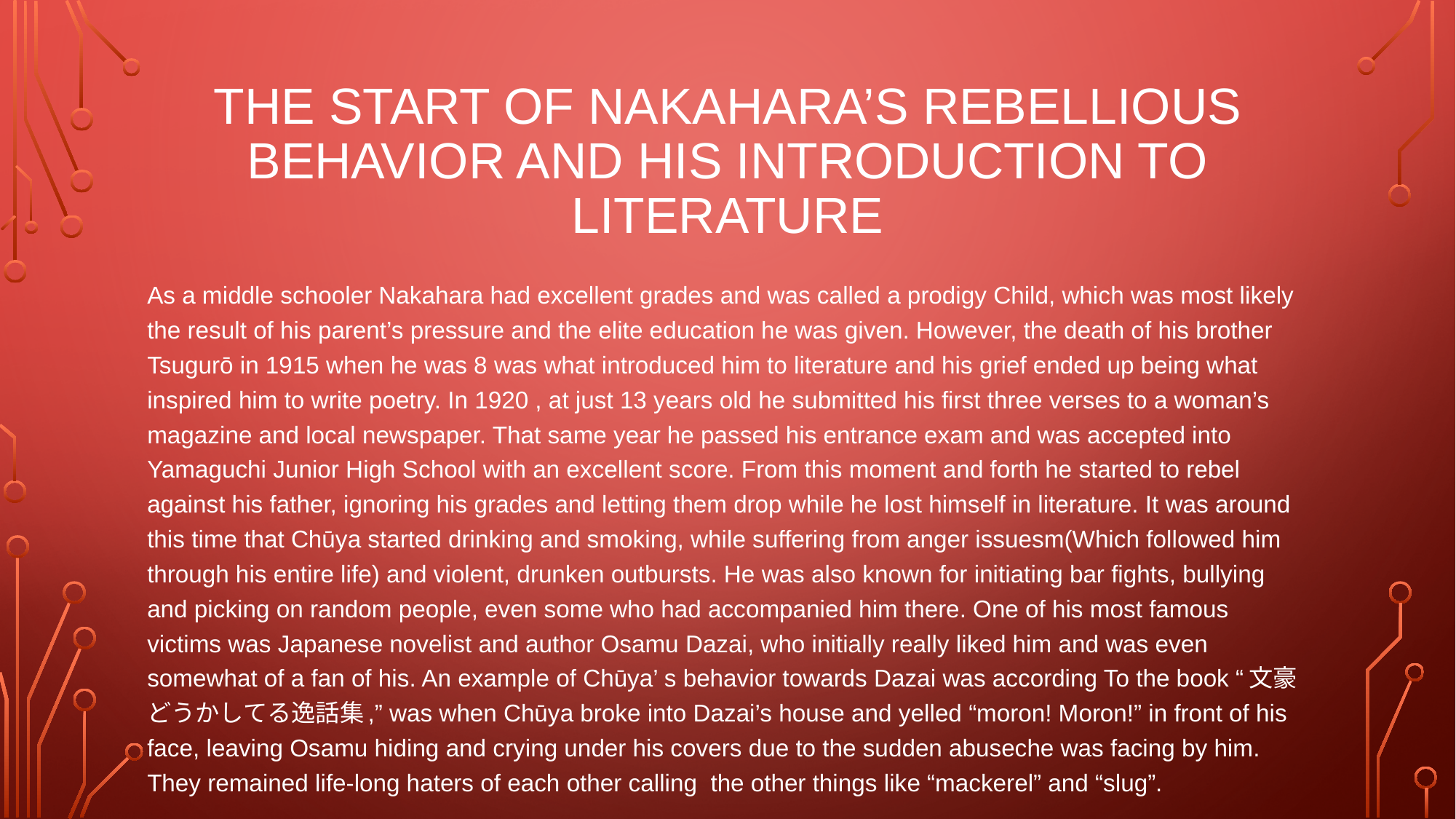

# The start of Nakahara’s rebellious behavior and his introduction to literature
As a middle schooler Nakahara had excellent grades and was called a prodigy Child, which was most likely the result of his parent’s pressure and the elite education he was given. However, the death of his brother Tsugurō in 1915 when he was 8 was what introduced him to literature and his grief ended up being what inspired him to write poetry. In 1920 , at just 13 years old he submitted his first three verses to a woman’s magazine and local newspaper. That same year he passed his entrance exam and was accepted into  Yamaguchi Junior High School with an excellent score. From this moment and forth he started to rebel against his father, ignoring his grades and letting them drop while he lost himself in literature. It was around this time that Chūya started drinking and smoking, while suffering from anger issuesm(Which followed him through his entire life) and violent, drunken outbursts. He was also known for initiating bar fights, bullying and picking on random people, even some who had accompanied him there. One of his most famous victims was Japanese novelist and author Osamu Dazai, who initially really liked him and was even somewhat of a fan of his. An example of Chūya’ s behavior towards Dazai was according To the book “文豪どうかしてる逸話集,” was when Chūya broke into Dazai’s house and yelled “moron! Moron!” in front of his face, leaving Osamu hiding and crying under his covers due to the sudden abuseche was facing by him. They remained life-long haters of each other calling  the other things like “mackerel” and “slug”.